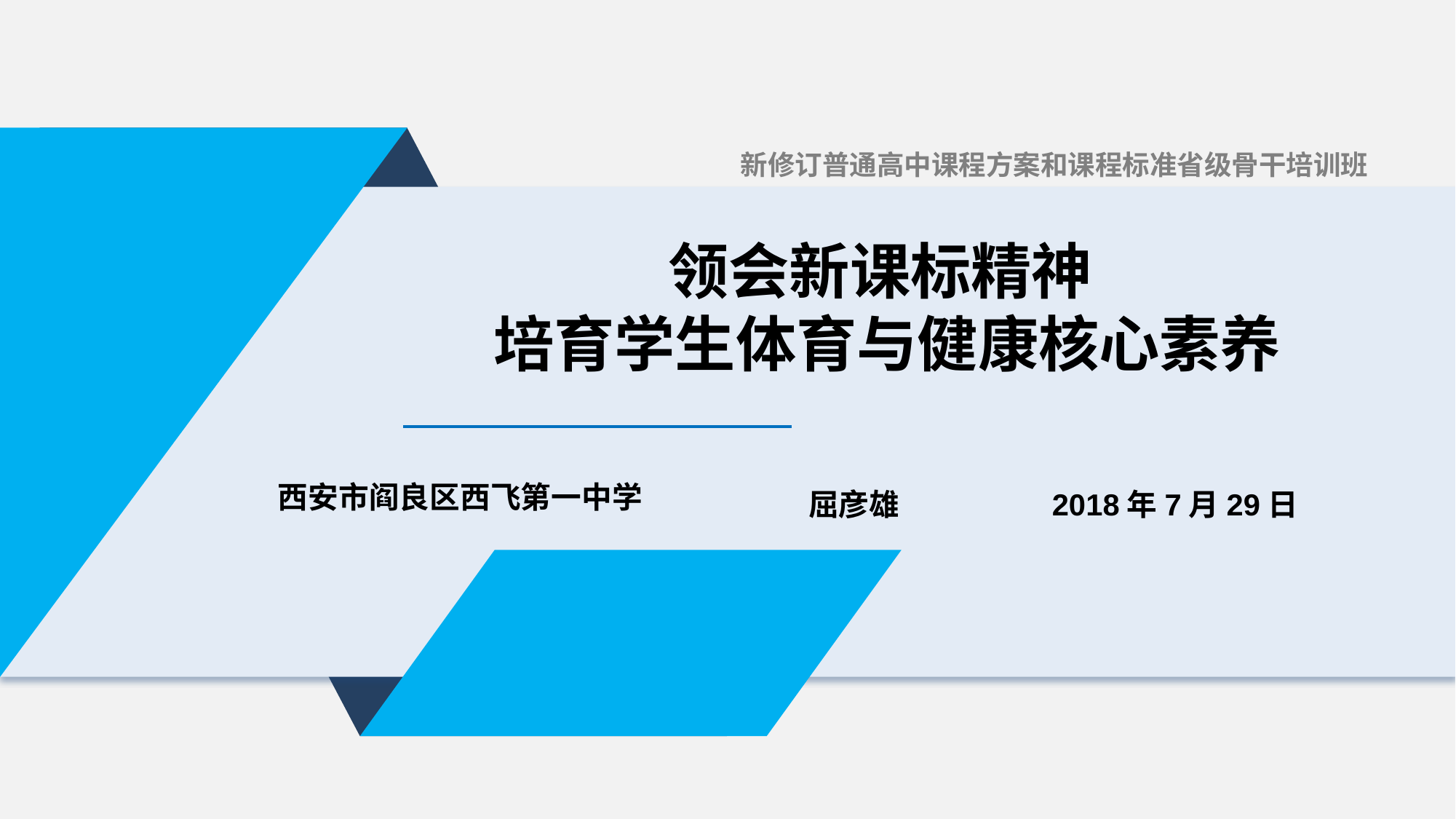

新修订普通高中课程方案和课程标准省级骨干培训班

领会新课标精神
培育学生体育与健康核心素养
屈彦雄                     2018年7月29日
西安市阎良区西飞第一中学